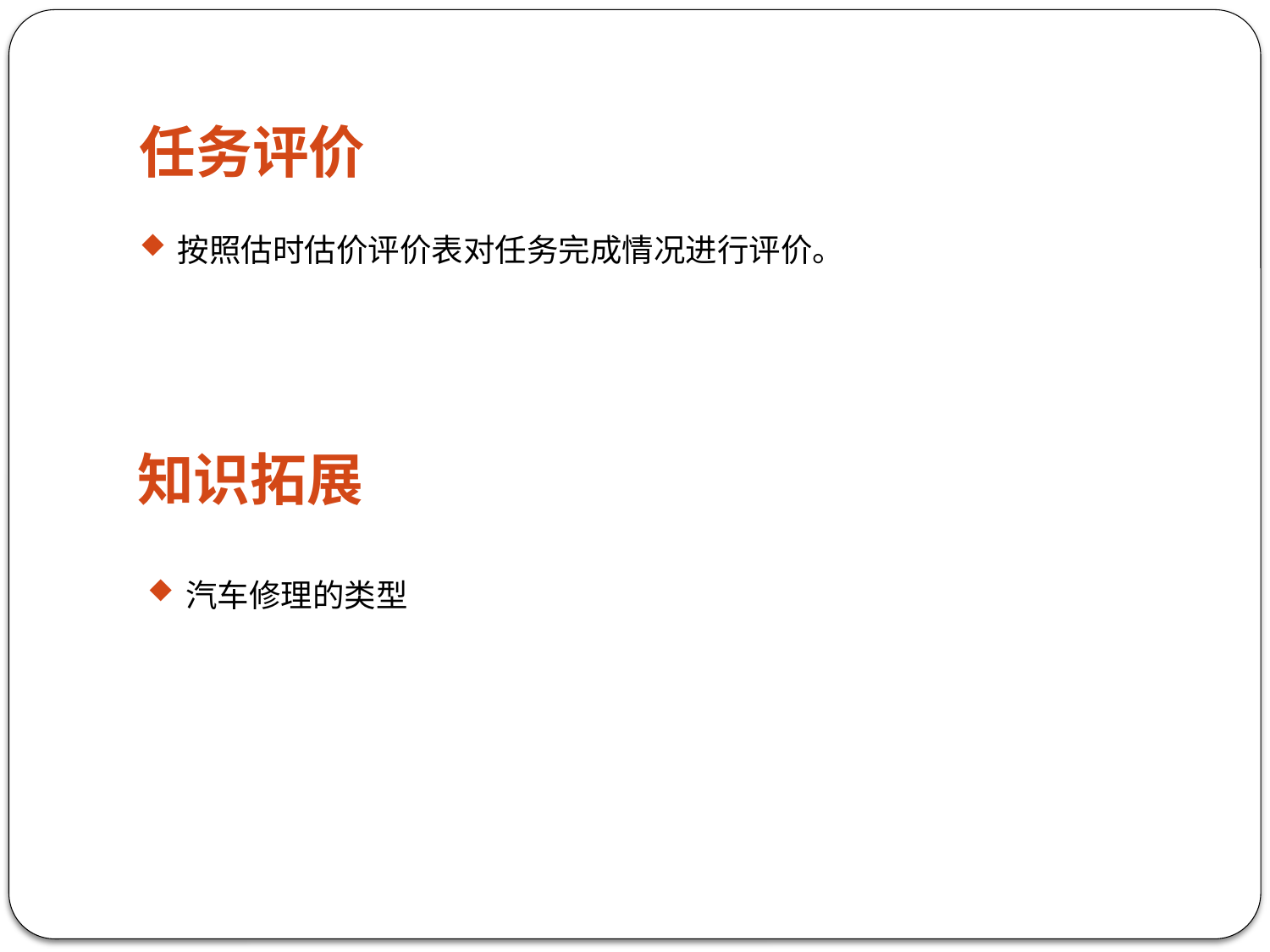

# 任务评价
按照估时估价评价表对任务完成情况进行评价。
知识拓展
汽车修理的类型